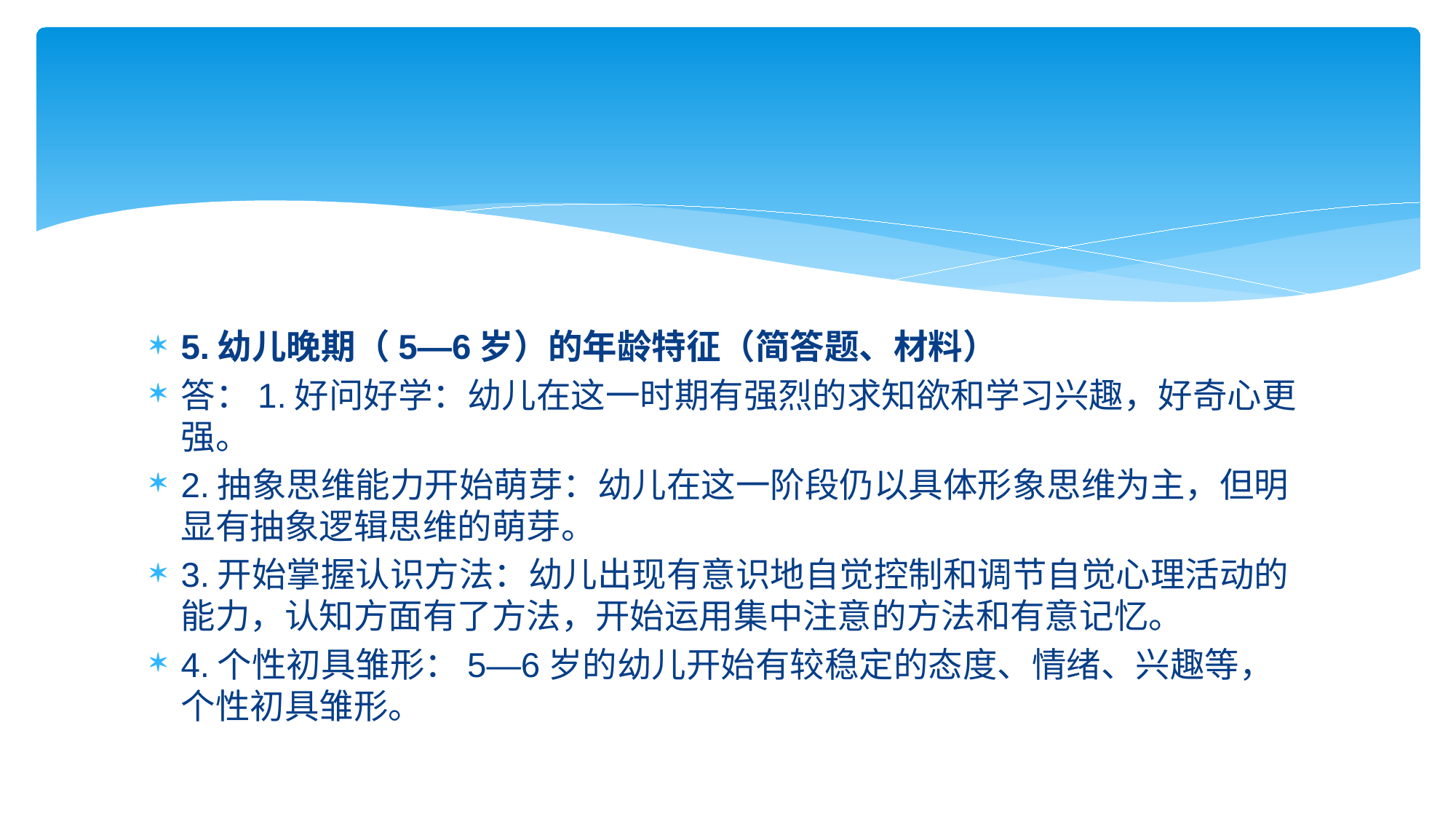

#
5.幼儿晚期（5—6岁）的年龄特征（简答题、材料）
答：1.好问好学：幼儿在这一时期有强烈的求知欲和学习兴趣，好奇心更强。
2.抽象思维能力开始萌芽：幼儿在这一阶段仍以具体形象思维为主，但明显有抽象逻辑思维的萌芽。
3.开始掌握认识方法：幼儿出现有意识地自觉控制和调节自觉心理活动的能力，认知方面有了方法，开始运用集中注意的方法和有意记忆。
4.个性初具雏形：5—6岁的幼儿开始有较稳定的态度、情绪、兴趣等，个性初具雏形。